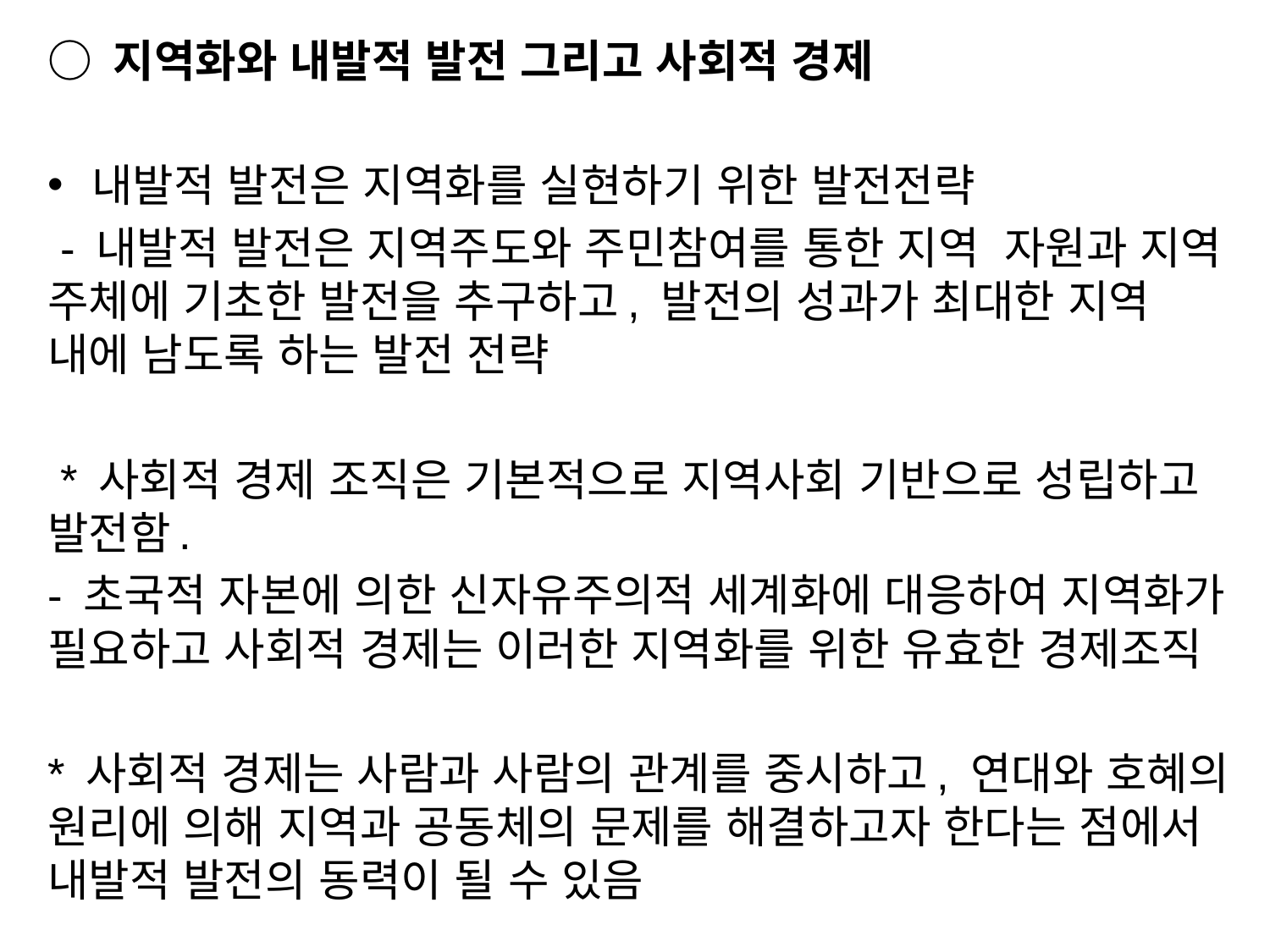

○ 지역화와 내발적 발전 그리고 사회적 경제

내발적 발전은 지역화를 실현하기 위한 발전전략
 - 내발적 발전은 지역주도와 주민참여를 통한 지역  자원과 지역 주체에 기초한 발전을 추구하고, 발전의 성과가 최대한 지역 내에 남도록 하는 발전 전략

 * 사회적 경제 조직은 기본적으로 지역사회 기반으로 성립하고 발전함.
- 초국적 자본에 의한 신자유주의적 세계화에 대응하여 지역화가 필요하고 사회적 경제는 이러한 지역화를 위한 유효한 경제조직

* 사회적 경제는 사람과 사람의 관계를 중시하고, 연대와 호혜의 원리에 의해 지역과 공동체의 문제를 해결하고자 한다는 점에서 내발적 발전의 동력이 될 수 있음